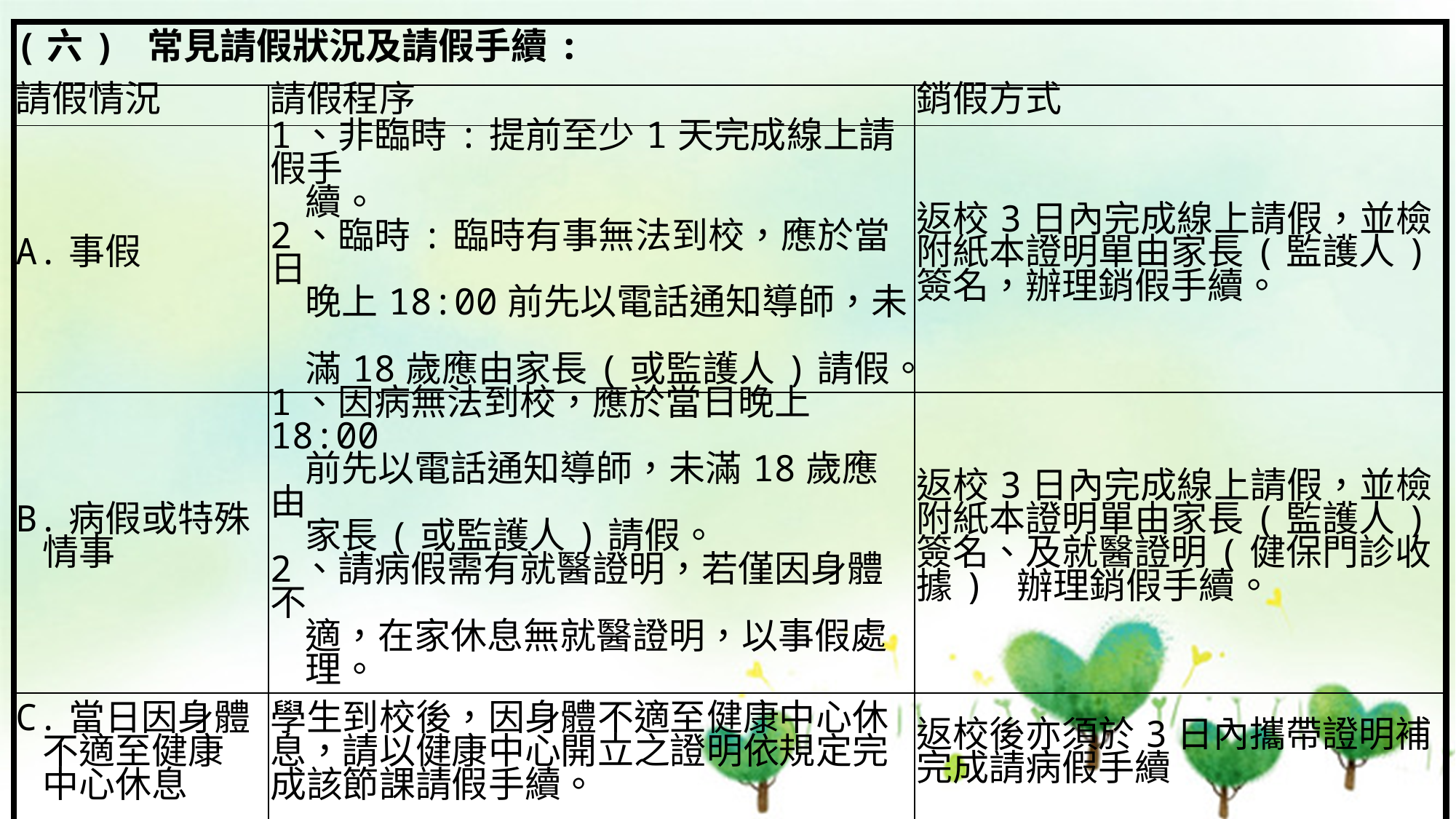

#
| (六) 常見請假狀況及請假手續: |  |  |
| --- | --- | --- |
| 請假情況 | 請假程序 | 銷假方式 |
| A.事假 | 1、非臨時:提前至少1天完成線上請假手 續。 2、臨時:臨時有事無法到校，應於當日 晚上18:00前先以電話通知導師，未 滿18歲應由家長(或監護人)請假。 | 返校3日內完成線上請假，並檢附紙本證明單由家長(監護人)簽名，辦理銷假手續。 |
| B.病假或特殊 情事 | 1、因病無法到校，應於當日晚上18:00 前先以電話通知導師，未滿18歲應由 家長(或監護人)請假。 2、請病假需有就醫證明，若僅因身體不 適，在家休息無就醫證明，以事假處 理。 | 返校3日內完成線上請假，並檢附紙本證明單由家長(監護人)簽名、及就醫證明(健保門診收據) 辦理銷假手續。 |
| C.當日因身體 不適至健康 中心休息 | 學生到校後，因身體不適至健康中心休息，請以健康中心開立之證明依規定完成該節課請假手續。 | 返校後亦須於3日內攜帶證明補完成請病假手續 |
| D.因故中途離 校 | 學生到校後，因病或急事請假，須先連繫家長來電告知導師，再至生輔組拿取臨時外出單，經導師核准，送生輔組登記後，始可離校。 | 返校後亦須於3日內攜帶證明補完成請假手續 |